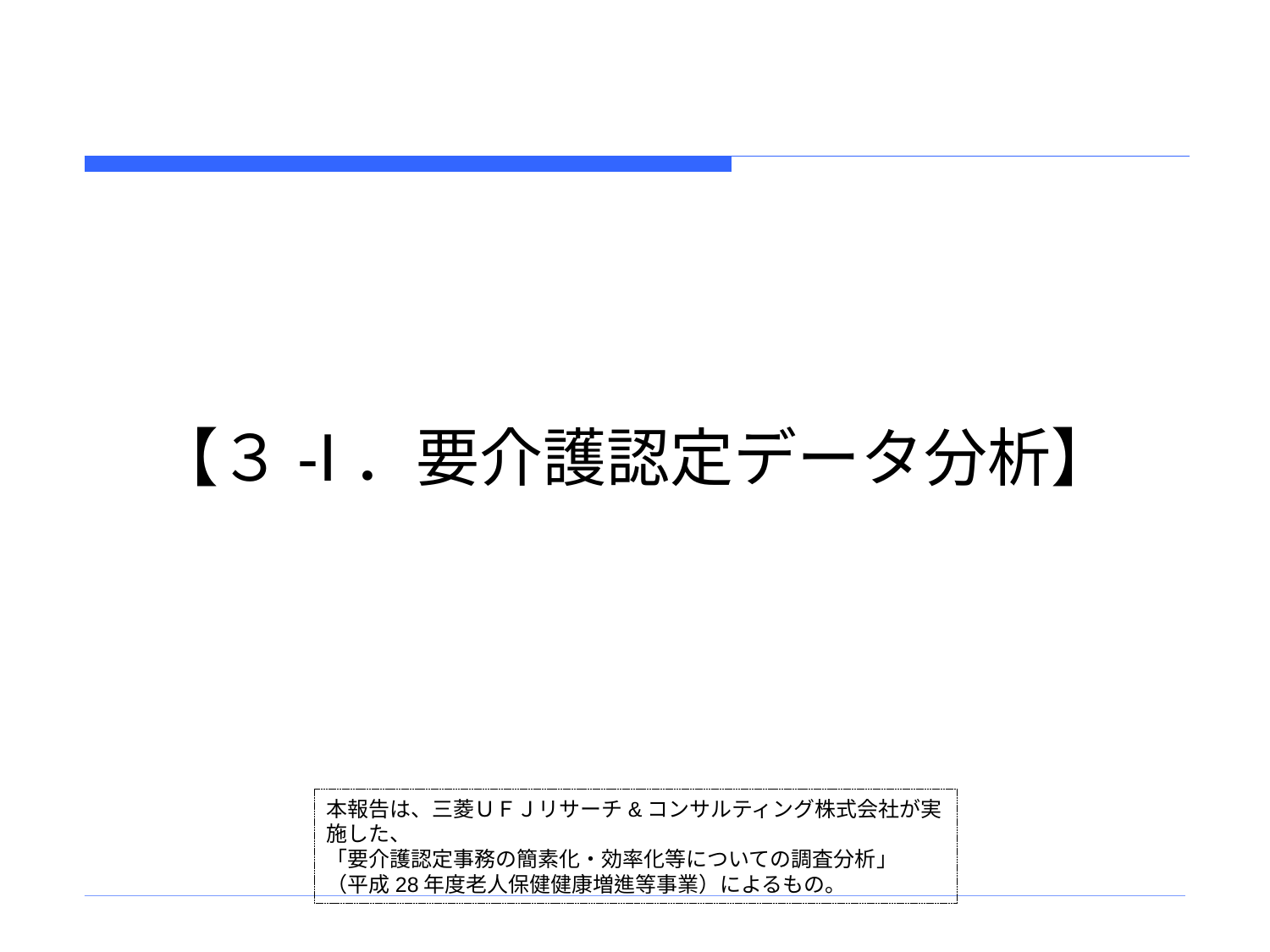

【３-Ⅰ．要介護認定データ分析】
本報告は、三菱ＵＦＪリサーチ&コンサルティング株式会社が実施した、
「要介護認定事務の簡素化・効率化等についての調査分析」
（平成28年度老人保健健康増進等事業）によるもの。